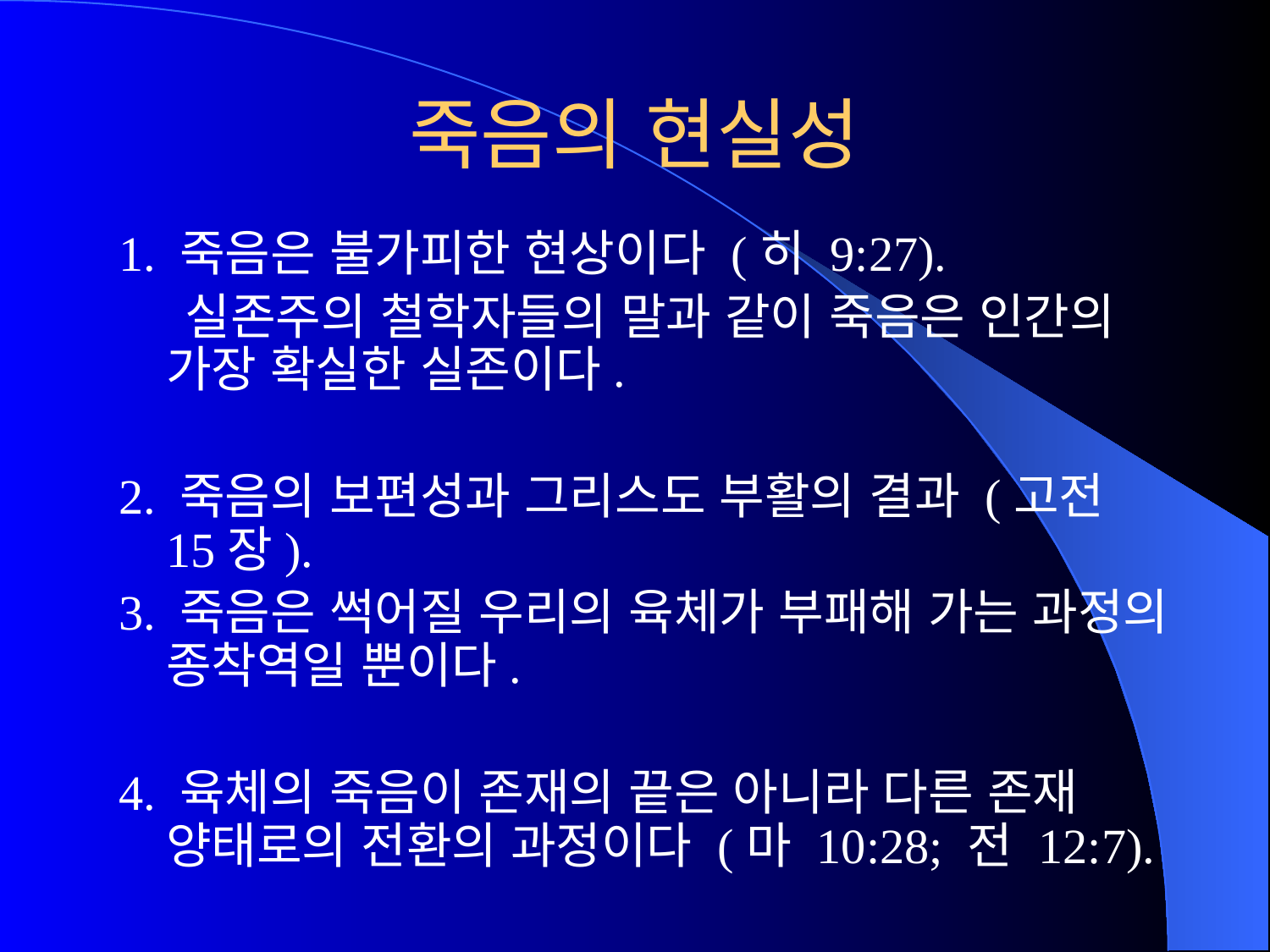

# 죽음의 현실성
1. 죽음은 불가피한 현상이다 (히 9:27).
    실존주의 철학자들의 말과 같이 죽음은 인간의 가장 확실한 실존이다.

2. 죽음의 보편성과 그리스도 부활의 결과 (고전 15장).
3. 죽음은 썩어질 우리의 육체가 부패해 가는 과정의 종착역일 뿐이다.

4. 육체의 죽음이 존재의 끝은 아니라 다른 존재 양태로의 전환의 과정이다 (마 10:28; 전 12:7).